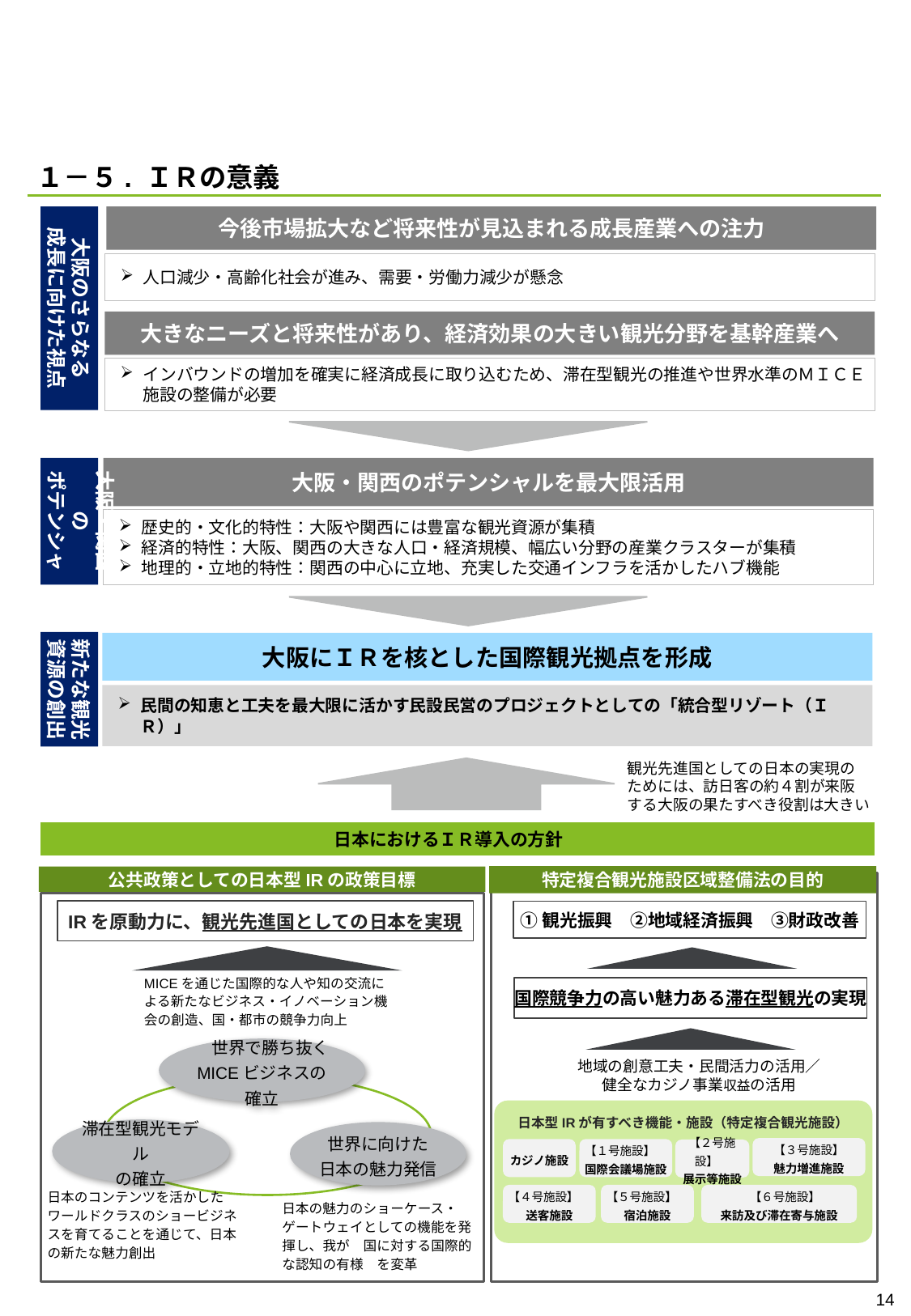

#
１－５. ＩＲの意義
今後市場拡大など将来性が見込まれる成長産業への注力
大阪のさらなる
成長に向けた視点
人口減少・高齢化社会が進み、需要・労働力減少が懸念
大きなニーズと将来性があり、経済効果の大きい観光分野を基幹産業へ
インバウンドの増加を確実に経済成長に取り込むため、滞在型観光の推進や世界水準のＭＩＣＥ施設の整備が必要

大阪・関西の
ポテンシャル
大阪・関西のポテンシャルを最大限活用
歴史的・文化的特性：大阪や関西には豊富な観光資源が集積
経済的特性：大阪、関西の大きな人口・経済規模、幅広い分野の産業クラスターが集積
地理的・立地的特性：関西の中心に立地、充実した交通インフラを活かしたハブ機能

新たな観光
資源の創出
大阪にＩＲを核とした国際観光拠点を形成
民間の知恵と工夫を最大限に活かす民設民営のプロジェクトとしての「統合型リゾート（ＩＲ）」
観光先進国としての日本の実現のためには、訪日客の約４割が来阪する大阪の果たすべき役割は大きい

日本におけるＩＲ導入の方針
特定複合観光施設区域整備法の目的
公共政策としての日本型IRの政策目標

IRを原動力に、観光先進国としての日本を実現
①観光振興　②地域経済振興　③財政改善

MICEを通じた国際的な人や知の交流による新たなビジネス・イノベーション機会の創造、国・都市の競争力向上
国際競争力の高い魅力ある滞在型観光の実現

　世界で勝ち抜く
MICEビジネスの確立
地域の創意工夫・民間活力の活用／
健全なカジノ事業収益の活用

日本型IRが有すべき機能・施設（特定複合観光施設）
滞在型観光モデル
の確立
世界に向けた
日本の魅力発信
【３号施設】
魅力増進施設
カジノ施設
【１号施設】
国際会議場施設
【２号施設】
展示等施設
　【６号施設】
来訪及び滞在寄与施設
【４号施設】
送客施設
【５号施設】
宿泊施設
日本のコンテンツを活かしたワールドクラスのショービジネスを育てることを通じて、日本の新たな魅力創出
日本の魅力のショーケース・ゲートウェイとしての機能を発揮し、我が　国に対する国際的な認知の有様　を変革
14